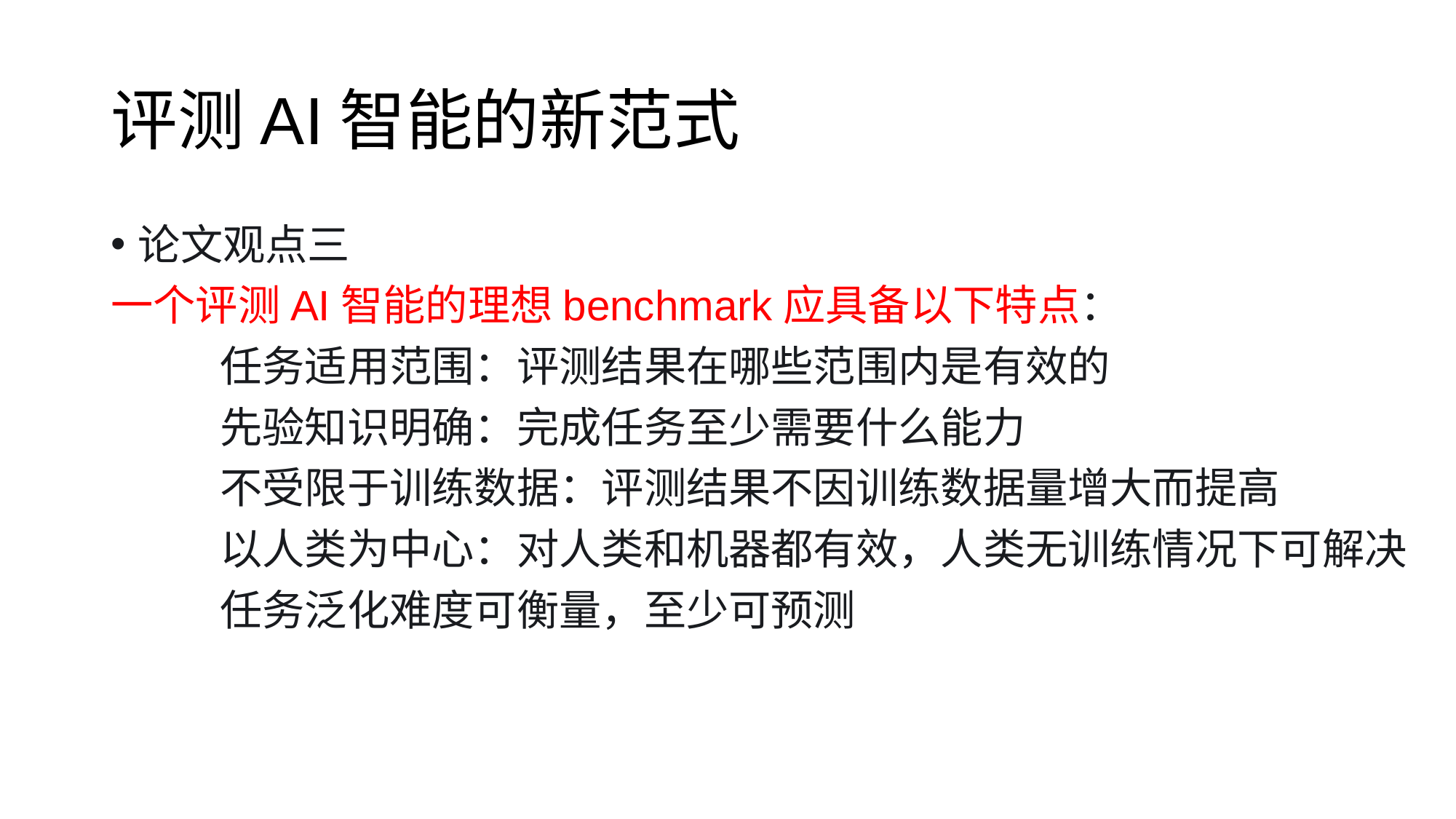

# 评测AI智能的新范式
论文观点三
一个评测AI智能的理想benchmark应具备以下特点：
	任务适用范围：评测结果在哪些范围内是有效的
	先验知识明确：完成任务至少需要什么能力
	不受限于训练数据：评测结果不因训练数据量增大而提高
	以人类为中心：对人类和机器都有效，人类无训练情况下可解决
	任务泛化难度可衡量，至少可预测